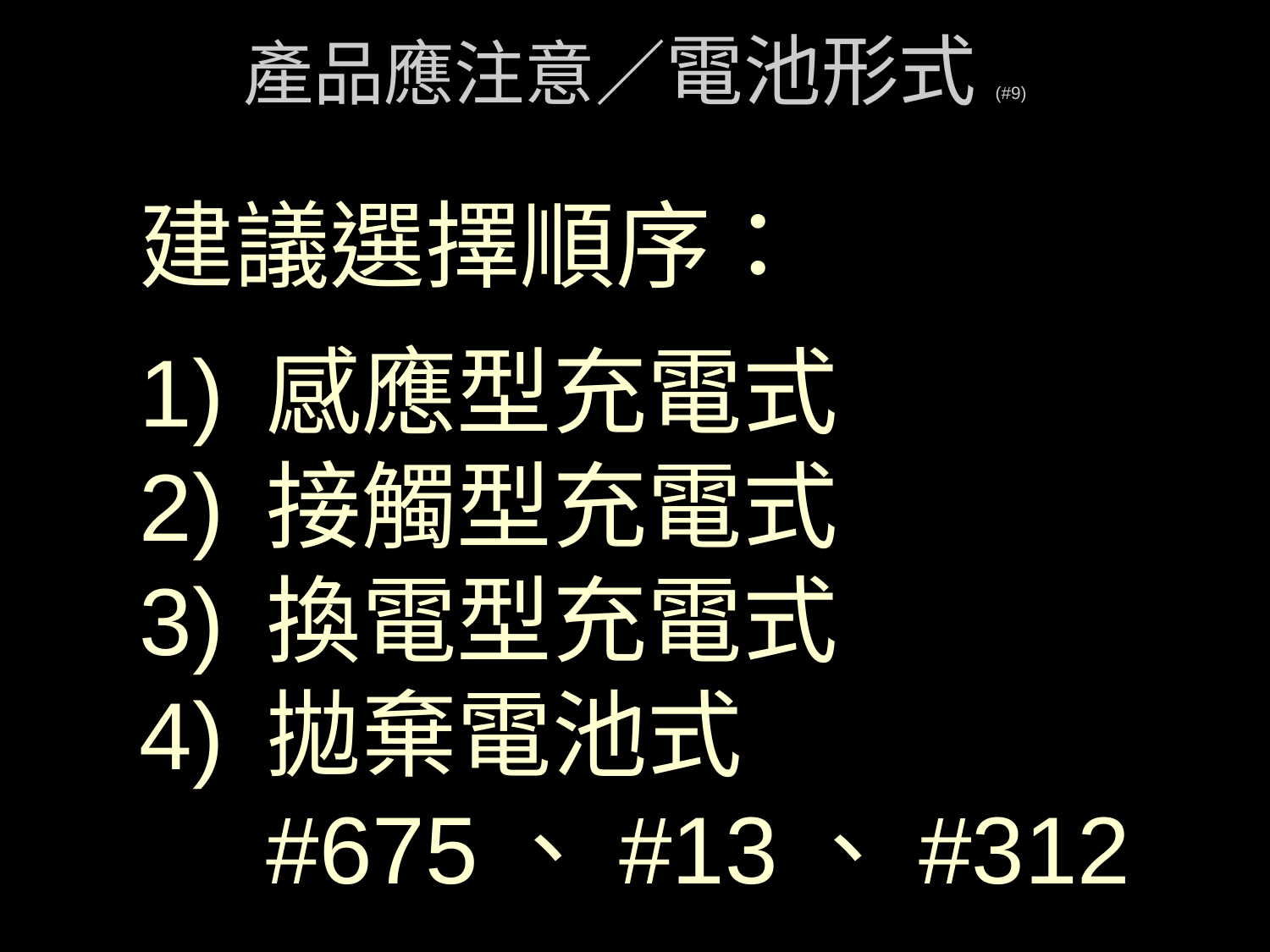

# 產品應注意／電池形式(#9)
建議選擇順序：
感應型充電式
接觸型充電式
換電型充電式
拋棄電池式
#675、#13、#312